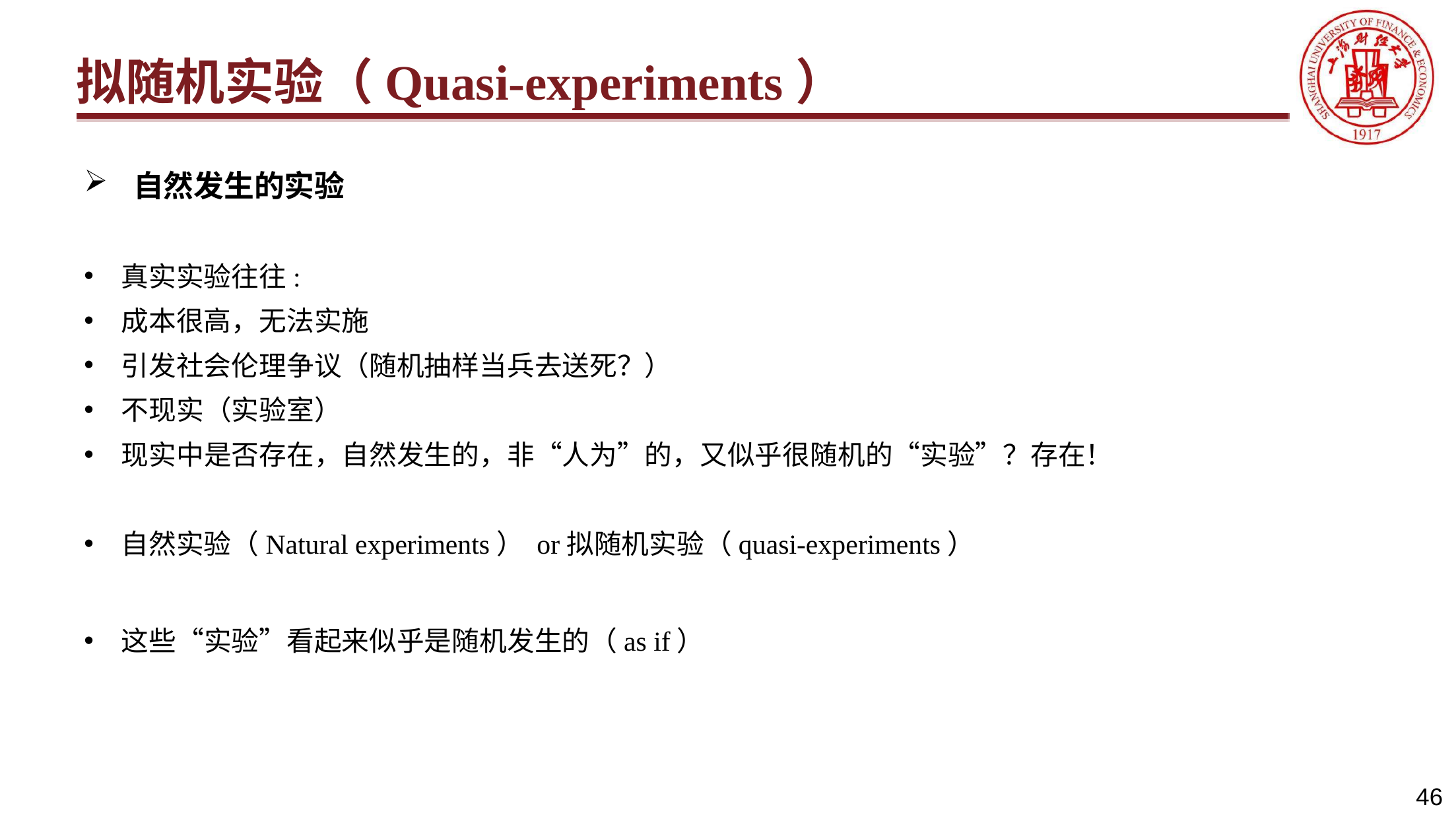

# 拟随机实验（Quasi-experiments）
自然发生的实验

真实实验往往:
成本很高，无法实施
引发社会伦理争议（随机抽样当兵去送死？）
不现实（实验室）
现实中是否存在，自然发生的，非“人为”的，又似乎很随机的“实验”？存在！

自然实验（Natural experiments） or拟随机实验（quasi-experiments）

这些“实验”看起来似乎是随机发生的（as if）
46